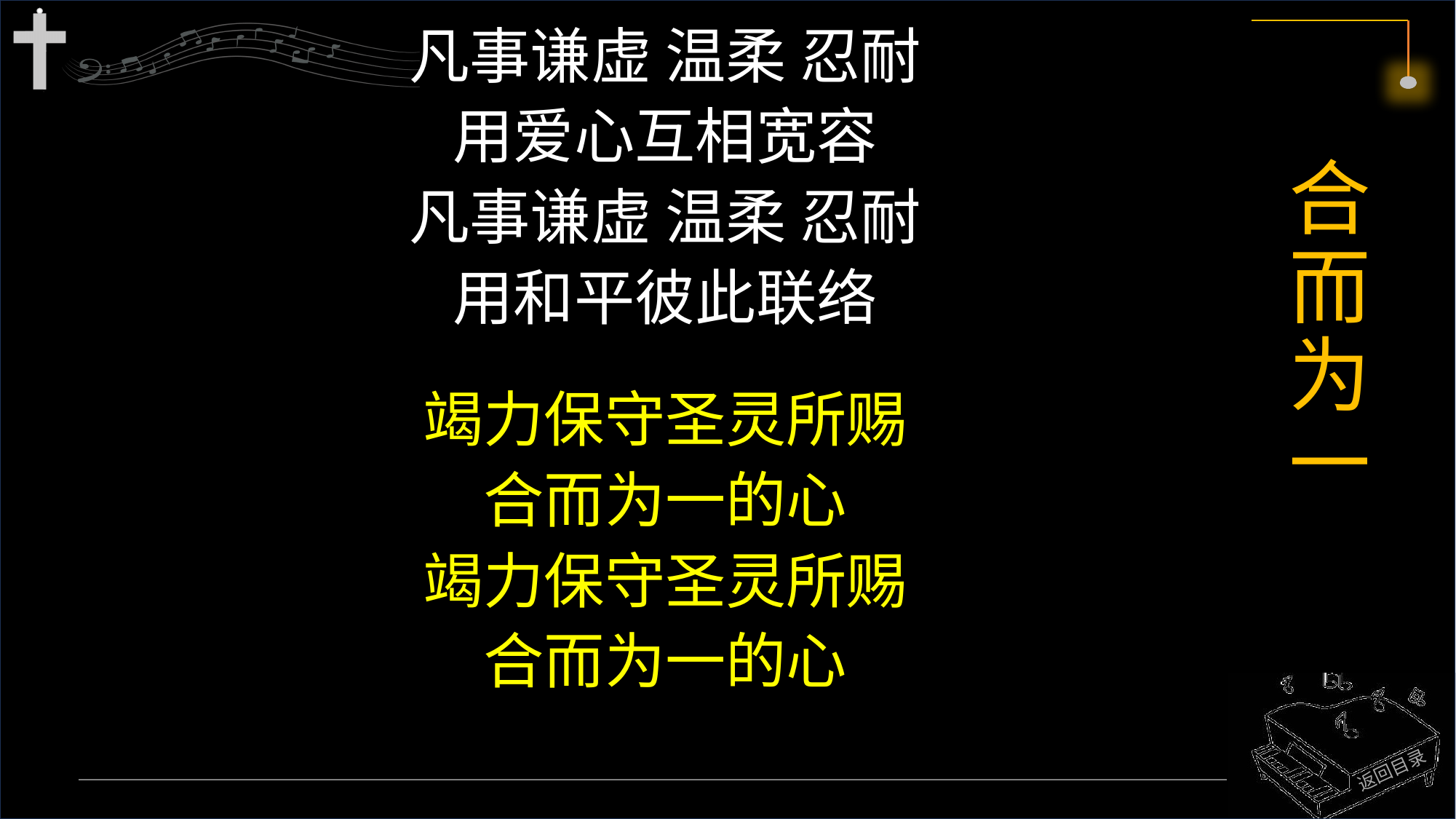

凡事谦虚 温柔 忍耐
用爱心互相宽容
凡事谦虚 温柔 忍耐
用和平彼此联络

竭力保守圣灵所赐
合而为一的心
竭力保守圣灵所赐
合而为一的心
# 合而为一